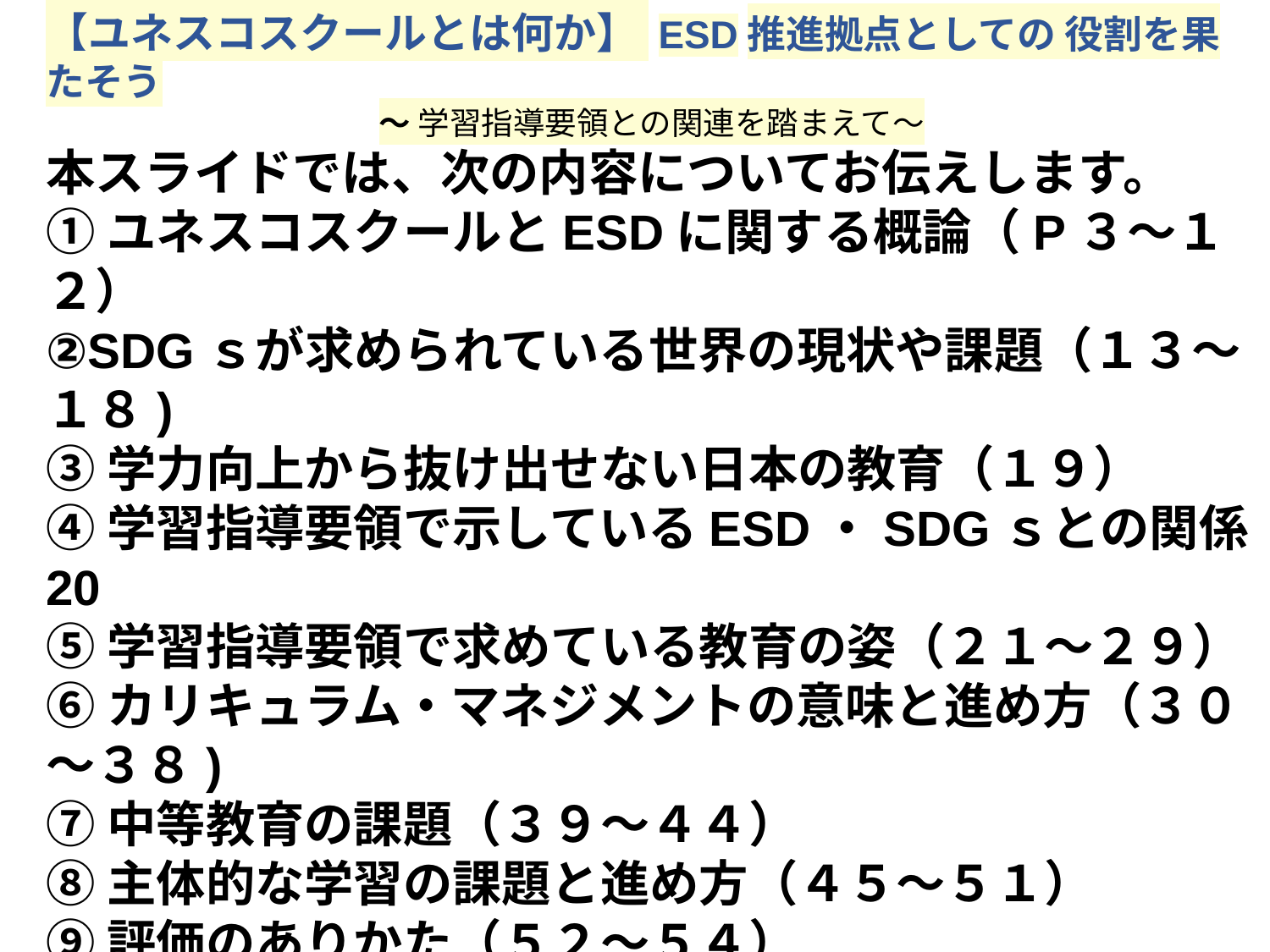

【ユネスコスクールとは何か】 ESD推進拠点としての 役割を果たそう
～ 学習指導要領との関連を踏まえて～
本スライドでは、次の内容についてお伝えします。
①ユネスコスクールとESDに関する概論（P３～１２）
②SDGｓが求められている世界の現状や課題（１３～１８)
③学力向上から抜け出せない日本の教育（１９）
④学習指導要領で示しているESD・SDGｓとの関係20
⑤学習指導要領で求めている教育の姿（２１～２９）
⑥カリキュラム・マネジメントの意味と進め方（３０～３８)
⑦中等教育の課題（３９～４４）
⑧主体的な学習の課題と進め方（４５～５１）
⑨評価のありかた（５２～５４）
⑩ホールスクールアプローチ（５５～５７）
⑪各校の教育や自治体の教育政策を評価する視点（5８）
⑫総合的な学習の時間と学力の相関（５９～６４）
⑬ＳＤＧｓ実践計画表とまとめ（６５～６９）